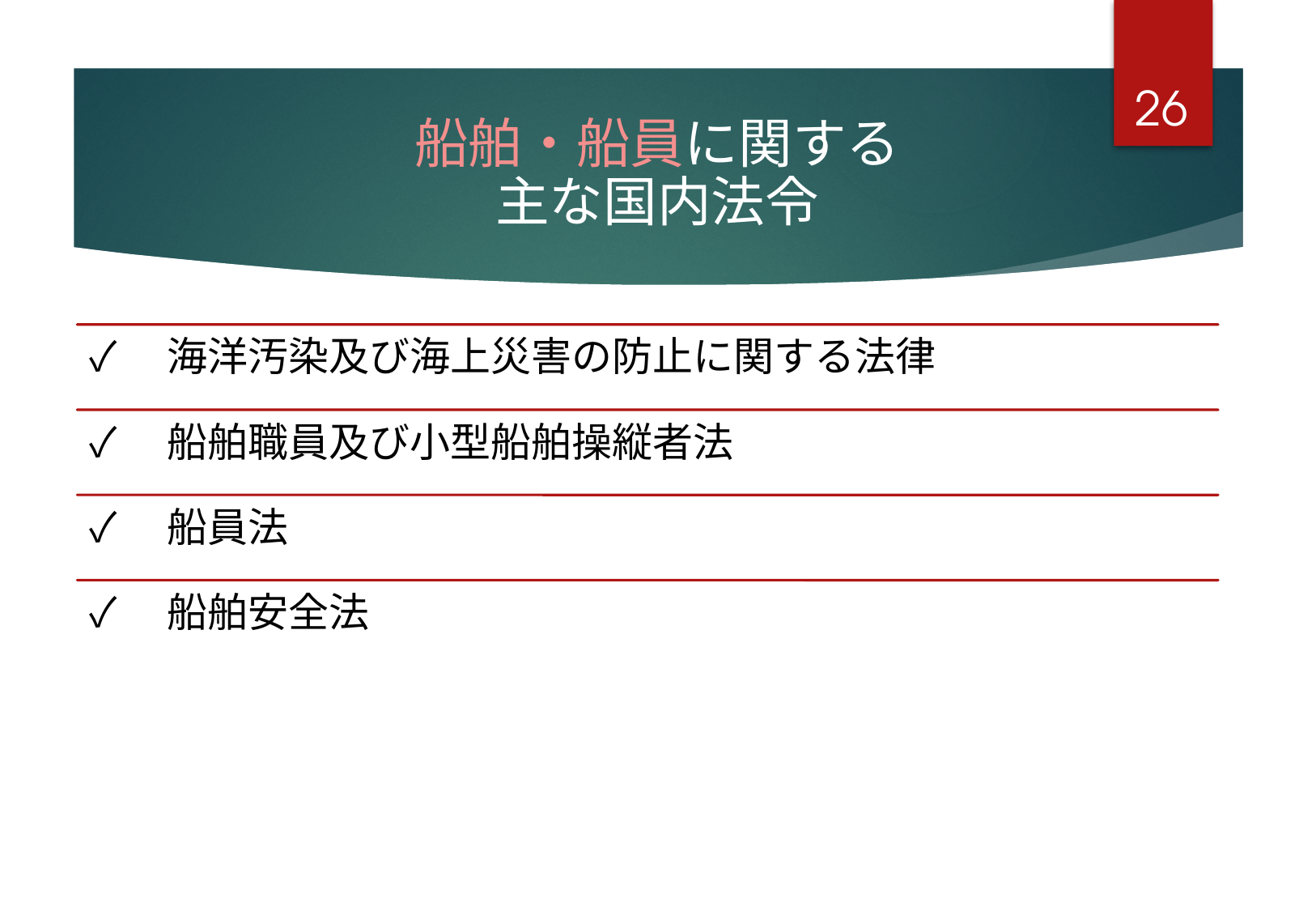

26
船舶・船員に関する
主な国内法令
✓　海洋汚染及び海上災害の防止に関する法律

✓　船舶職員及び小型船舶操縦者法

✓　船員法

✓　船舶安全法